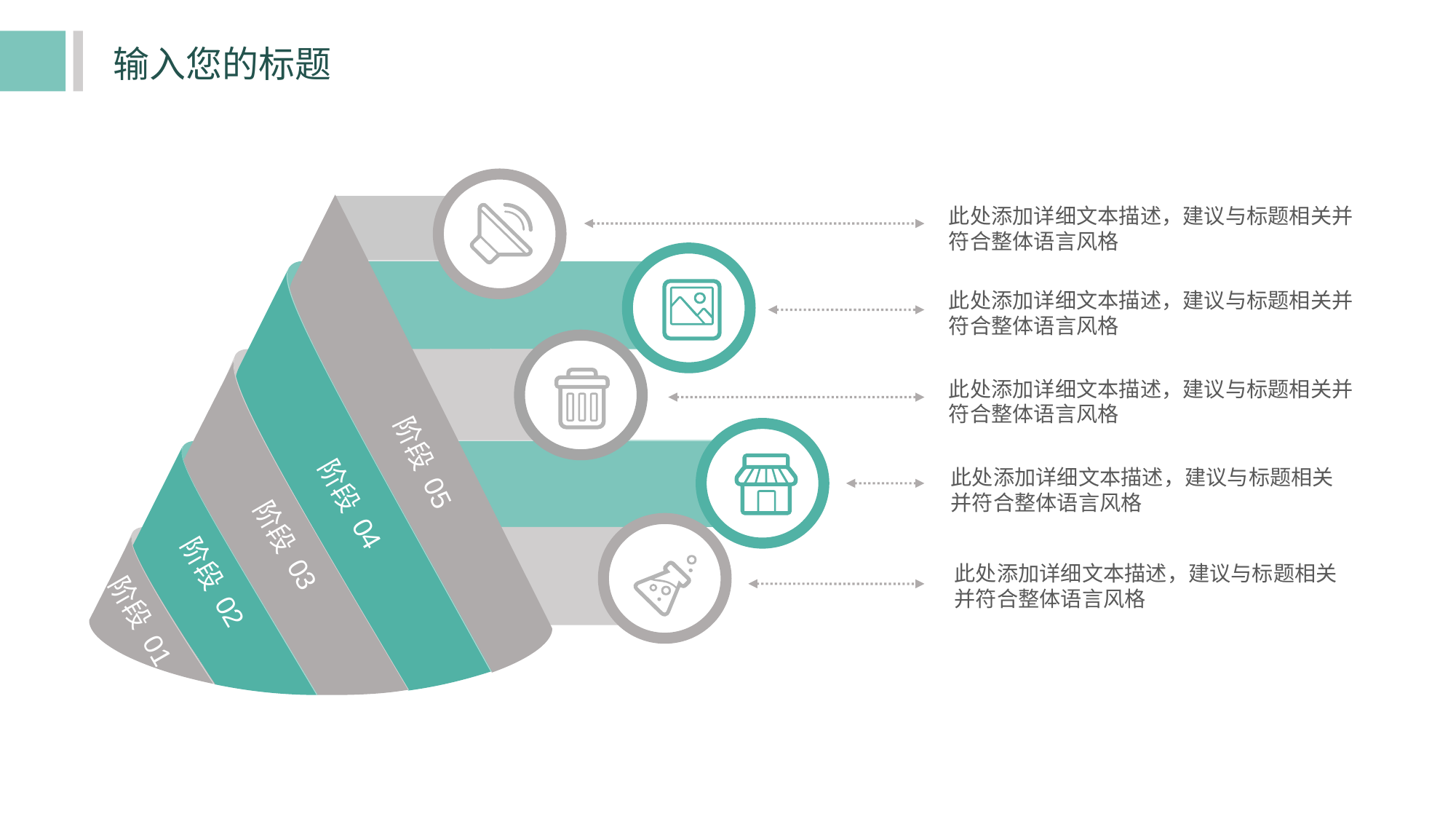

输入您的标题

此处添加详细文本描述，建议与标题相关并符合整体语言风格

此处添加详细文本描述，建议与标题相关并符合整体语言风格

此处添加详细文本描述，建议与标题相关并符合整体语言风格

阶段 05

此处添加详细文本描述，建议与标题相关并符合整体语言风格

阶段 04

阶段 03

此处添加详细文本描述，建议与标题相关并符合整体语言风格
阶段 02

阶段 01